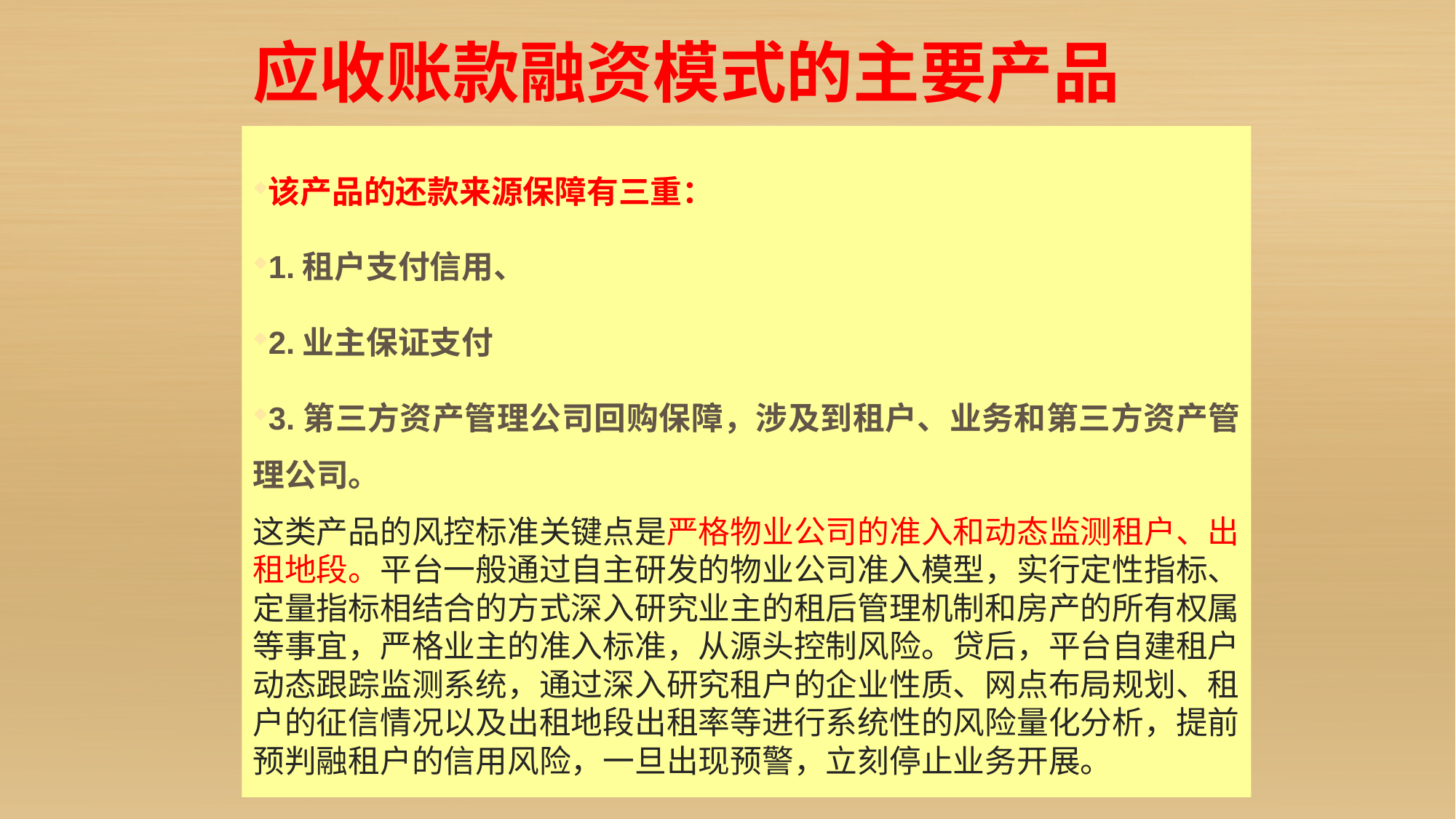

# 应收账款融资模式的主要产品

该产品的还款来源保障有三重：
1.租户支付信用、
2.业主保证支付
3.第三方资产管理公司回购保障，涉及到租户、业务和第三方资产管理公司。
这类产品的风控标准关键点是严格物业公司的准入和动态监测租户、出租地段。平台一般通过自主研发的物业公司准入模型，实行定性指标、定量指标相结合的方式深入研究业主的租后管理机制和房产的所有权属等事宜，严格业主的准入标准，从源头控制风险。贷后，平台自建租户动态跟踪监测系统，通过深入研究租户的企业性质、网点布局规划、租户的征信情况以及出租地段出租率等进行系统性的风险量化分析，提前预判融租户的信用风险，一旦出现预警，立刻停止业务开展。